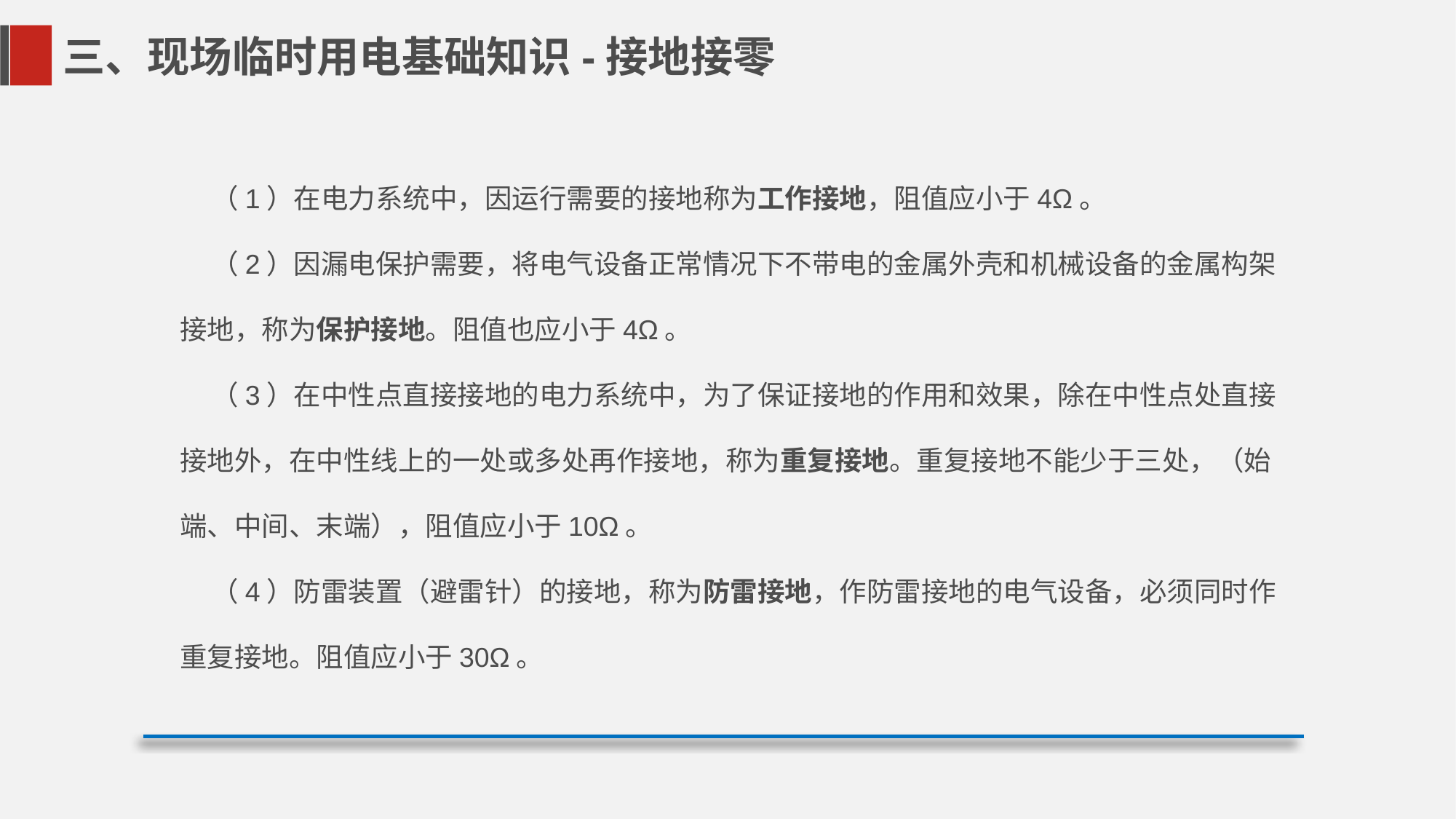

三、现场临时用电基础知识-接地接零

    （1）在电力系统中，因运行需要的接地称为工作接地，阻值应小于4Ω。
    （2）因漏电保护需要，将电气设备正常情况下不带电的金属外壳和机械设备的金属构架接地，称为保护接地。阻值也应小于4Ω。
    （3）在中性点直接接地的电力系统中，为了保证接地的作用和效果，除在中性点处直接接地外，在中性线上的一处或多处再作接地，称为重复接地。重复接地不能少于三处，（始端、中间、末端），阻值应小于10Ω。
    （4）防雷装置（避雷针）的接地，称为防雷接地，作防雷接地的电气设备，必须同时作重复接地。阻值应小于30Ω。